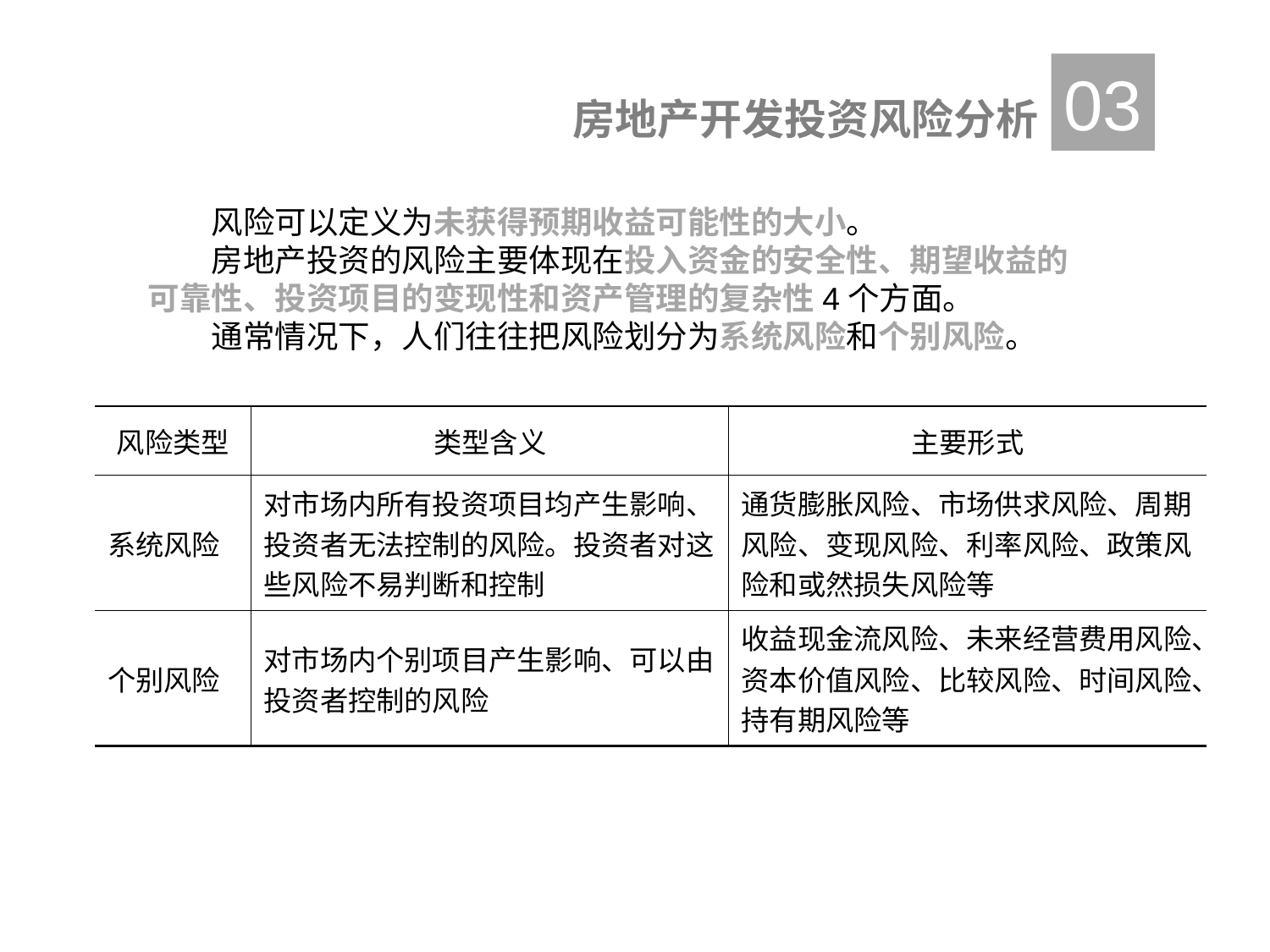

03
房地产开发投资风险分析
风险可以定义为未获得预期收益可能性的大小。
房地产投资的风险主要体现在投入资金的安全性、期望收益的可靠性、投资项目的变现性和资产管理的复杂性4个方面。
通常情况下，人们往往把风险划分为系统风险和个别风险。
| 风险类型 | 类型含义 | 主要形式 |
| --- | --- | --- |
| 系统风险 | 对市场内所有投资项目均产生影响、投资者无法控制的风险。投资者对这些风险不易判断和控制 | 通货膨胀风险、市场供求风险、周期风险、变现风险、利率风险、政策风险和或然损失风险等 |
| 个别风险 | 对市场内个别项目产生影响、可以由投资者控制的风险 | 收益现金流风险、未来经营费用风险、资本价值风险、比较风险、时间风险、持有期风险等 |